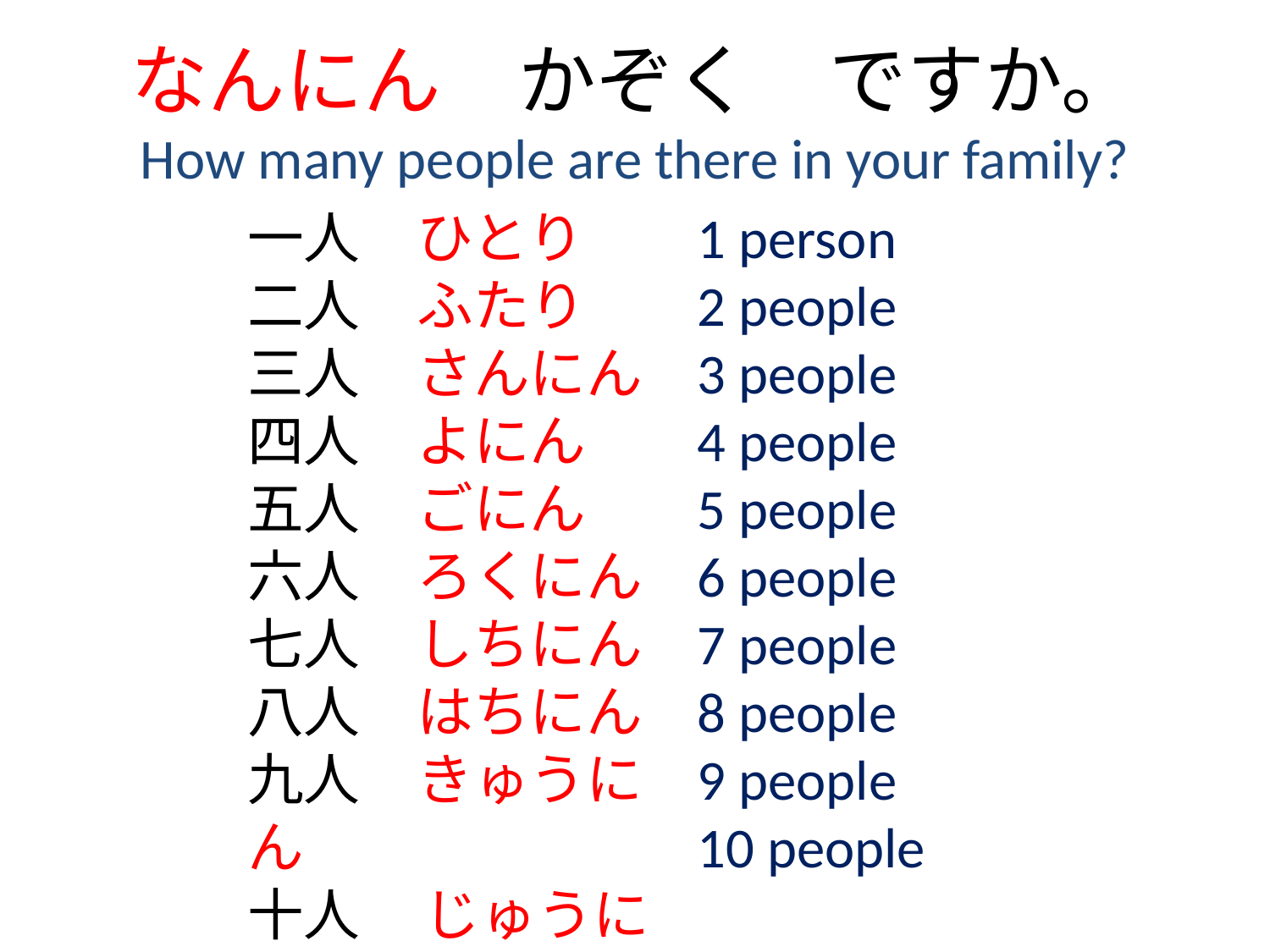

# なんにん　かぞく　ですか。
How many people are there in your family?
一人　ひとり
二人　ふたり
三人　さんにん
四人　よにん
五人　ごにん
六人　ろくにん
七人　しちにん
八人　はちにん
九人　きゅうにん
十人　　じゅうにん
1 person
2 people
3 people
4 people
5 people
6 people
7 people
8 people
9 people
10 people